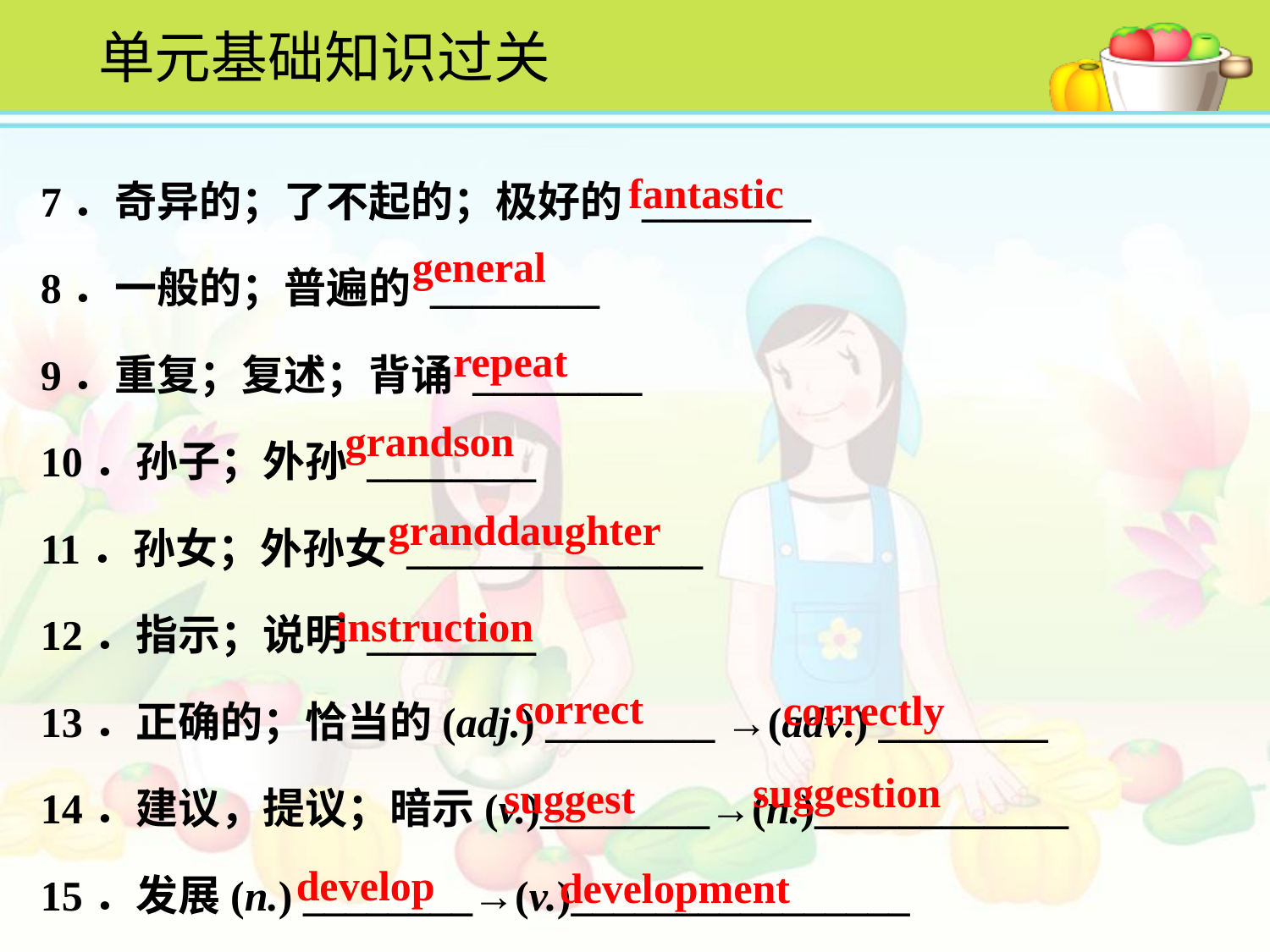

单元基础知识过关
fantastic
7．奇异的；了不起的；极好的 ________
8．一般的；普遍的 ________
9．重复；复述；背诵 ________
10．孙子；外孙 ________
11．孙女；外孙女 ______________
12．指示；说明 ________
13．正确的；恰当的(adj.) ________ →(adv.) ________
14．建议，提议；暗示(v.)________→(n.)____________
15．发展(n.) ________→(v.)________________
general

repeat
grandson
granddaughter
instruction
correct
correctly
suggestion
suggest
develop
development